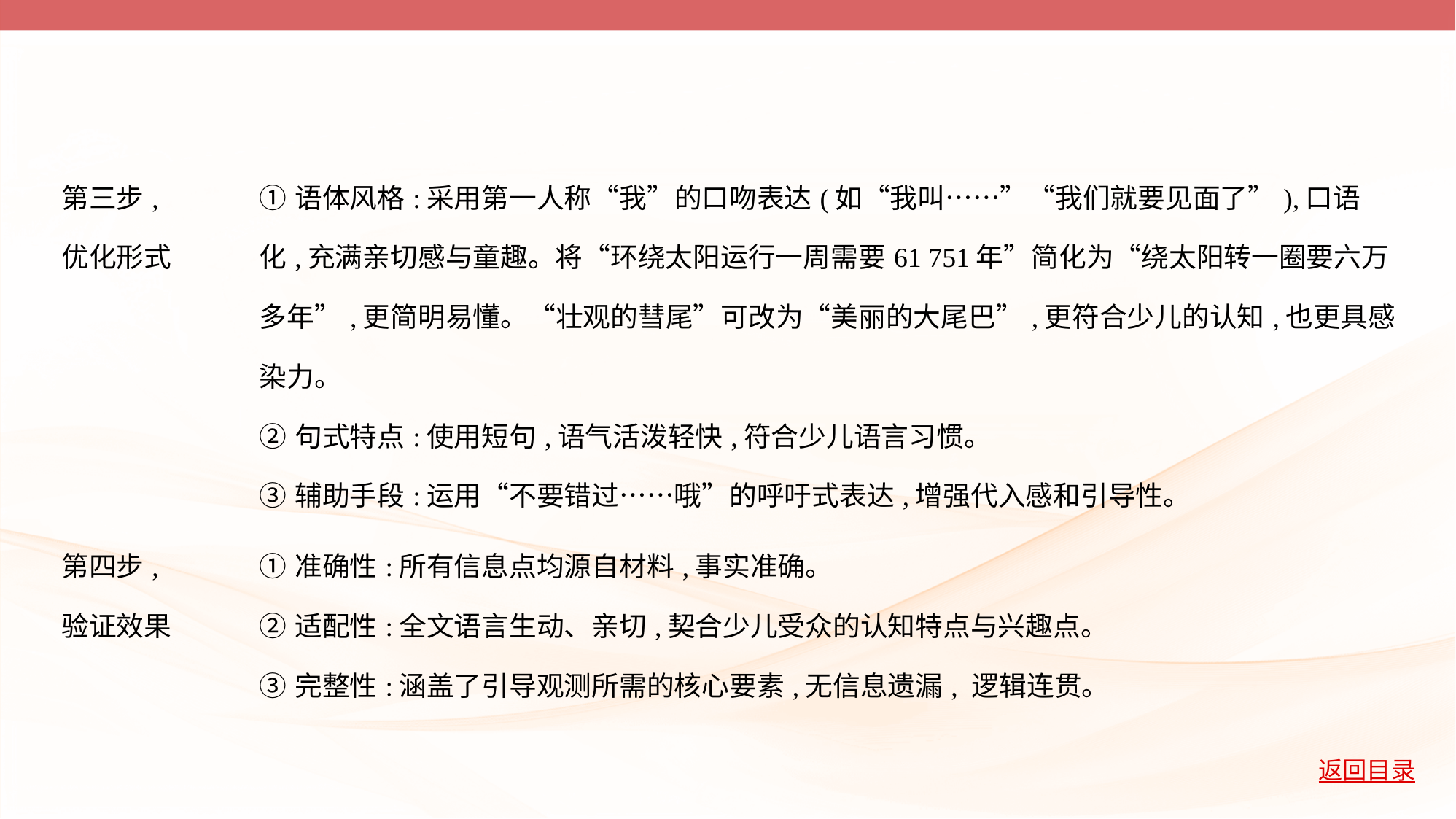

| 第三步, 优化形式 | ①语体风格:采用第一人称“我”的口吻表达(如“我叫……”“我们就要见面了”),口语化,充满亲切感与童趣。将“环绕太阳运行一周需要61 751年”简化为“绕太阳转一圈要六万多年”,更简明易懂。“壮观的彗尾”可改为“美丽的大尾巴”,更符合少儿的认知,也更具感染力。 ②句式特点:使用短句,语气活泼轻快,符合少儿语言习惯。 ③辅助手段:运用“不要错过……哦”的呼吁式表达,增强代入感和引导性。 |
| --- | --- |
| 第四步, 验证效果 | ①准确性:所有信息点均源自材料,事实准确。 ②适配性:全文语言生动、亲切,契合少儿受众的认知特点与兴趣点。 ③完整性:涵盖了引导观测所需的核心要素,无信息遗漏, 逻辑连贯。 |